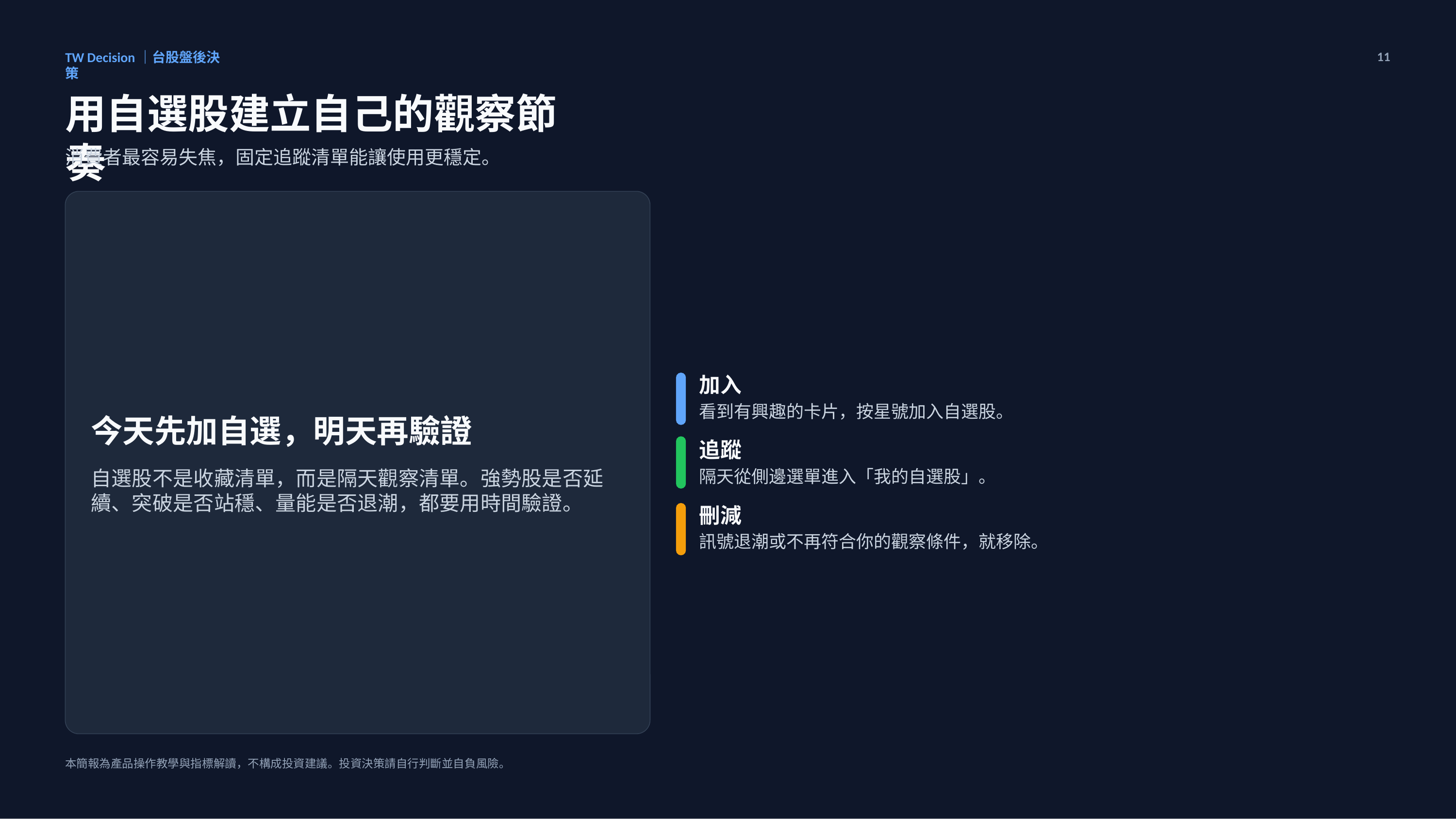

TW Decision｜台股盤後決策
11
用自選股建立自己的觀察節奏
消費者最容易失焦，固定追蹤清單能讓使用更穩定。

加入

看到有興趣的卡片，按星號加入自選股。
今天先加自選，明天再驗證

追蹤
自選股不是收藏清單，而是隔天觀察清單。強勢股是否延續、突破是否站穩、量能是否退潮，都要用時間驗證。
隔天從側邊選單進入「我的自選股」。
刪減

訊號退潮或不再符合你的觀察條件，就移除。
本簡報為產品操作教學與指標解讀，不構成投資建議。投資決策請自行判斷並自負風險。